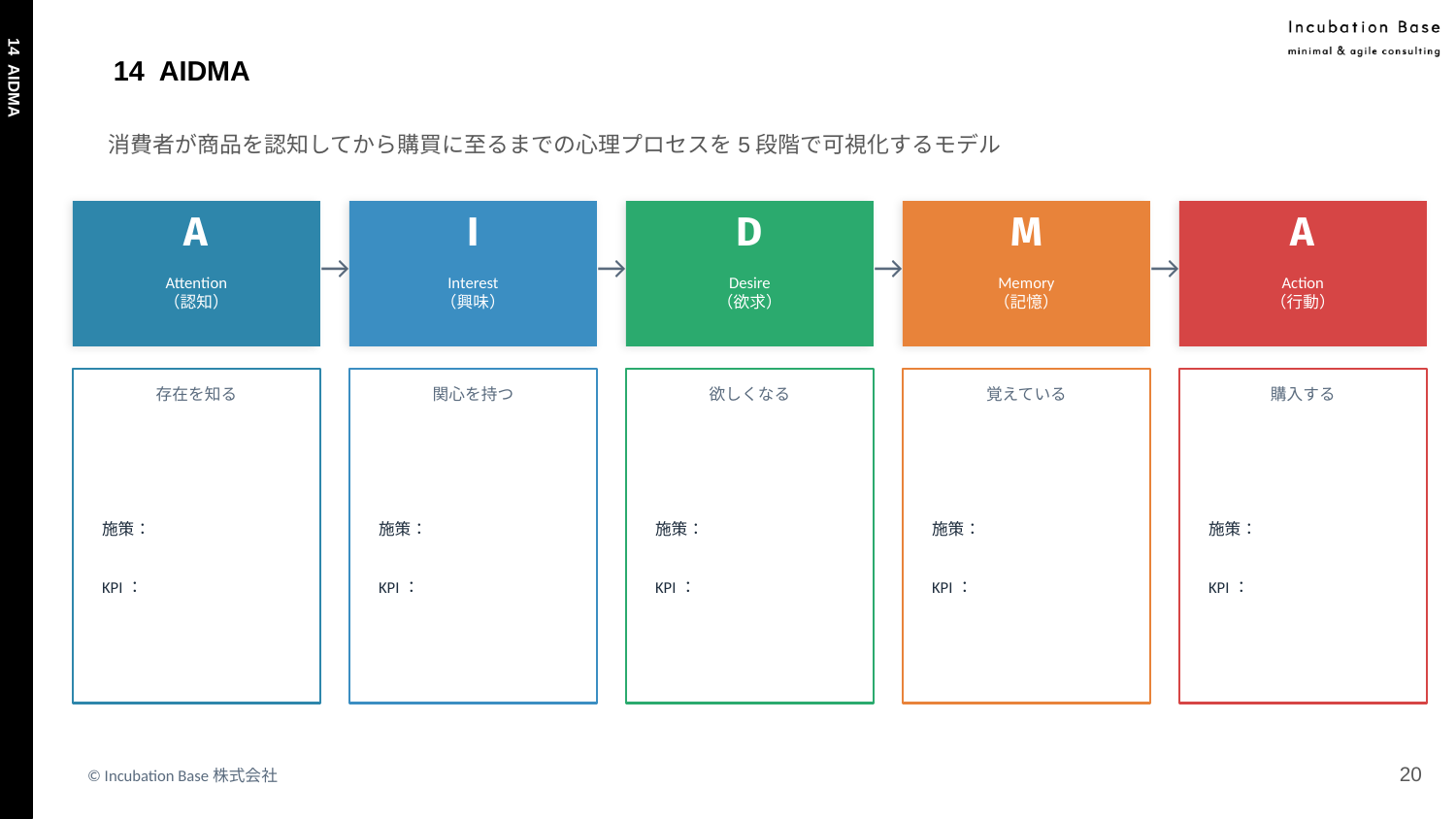

# 14  AIDMA
消費者が商品を認知してから購買に至るまでの心理プロセスを5段階で可視化するモデル

A

I

D

M

A
→
→
→
→
Attention
（認知）
Interest
（興味）
Desire
（欲求）
Memory
（記憶）
Action
（行動）

存在を知る

関心を持つ

欲しくなる

覚えている

購入する
14  AIDMA
施策：

KPI：
施策：

KPI：
施策：

KPI：
施策：

KPI：
施策：

KPI：
20
© Incubation Base株式会社